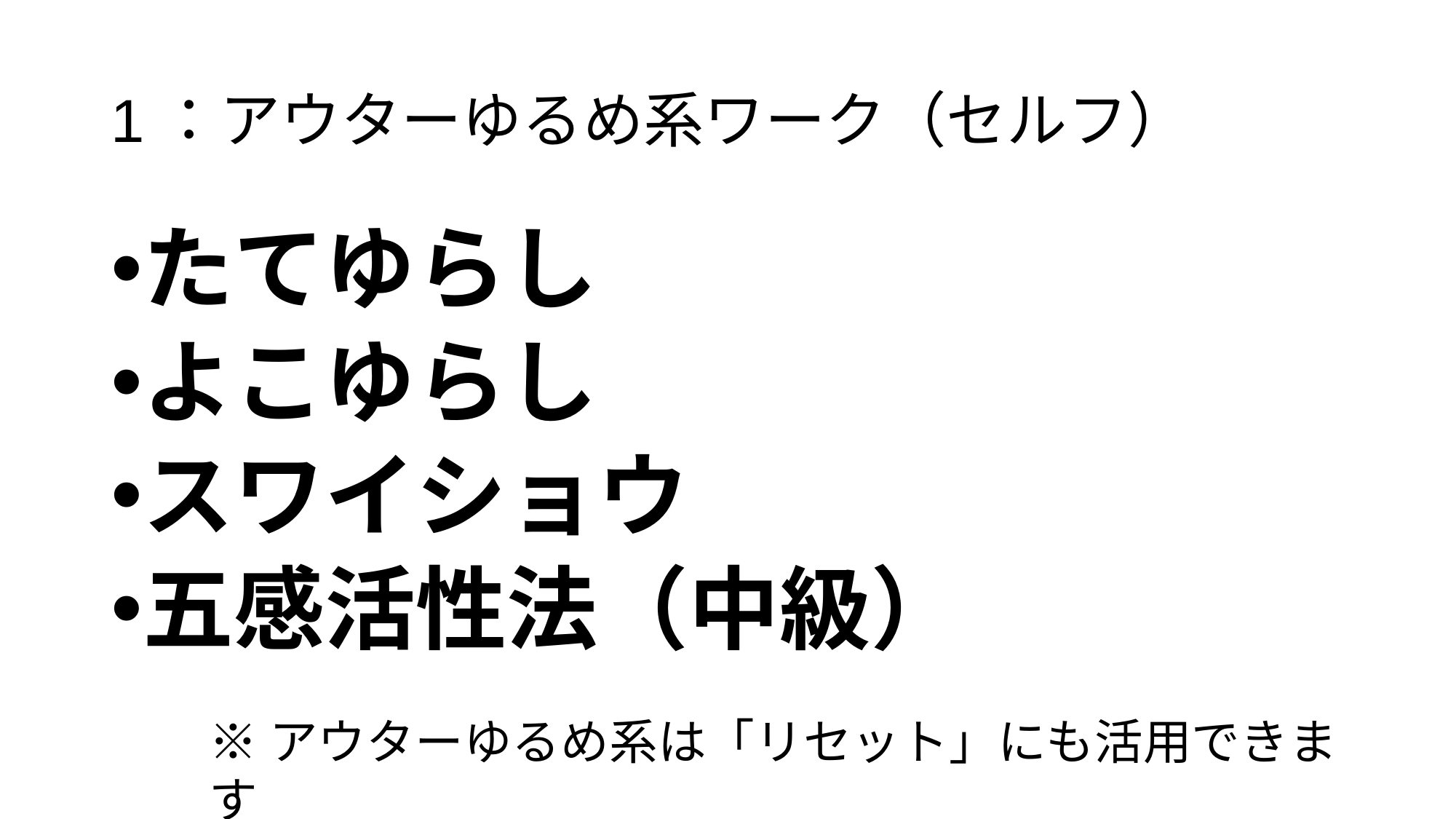

# 1：アウターゆるめ系ワーク（セルフ）
たてゆらし
よこゆらし
スワイショウ
五感活性法（中級）
※アウターゆるめ系は「リセット」にも活用できます